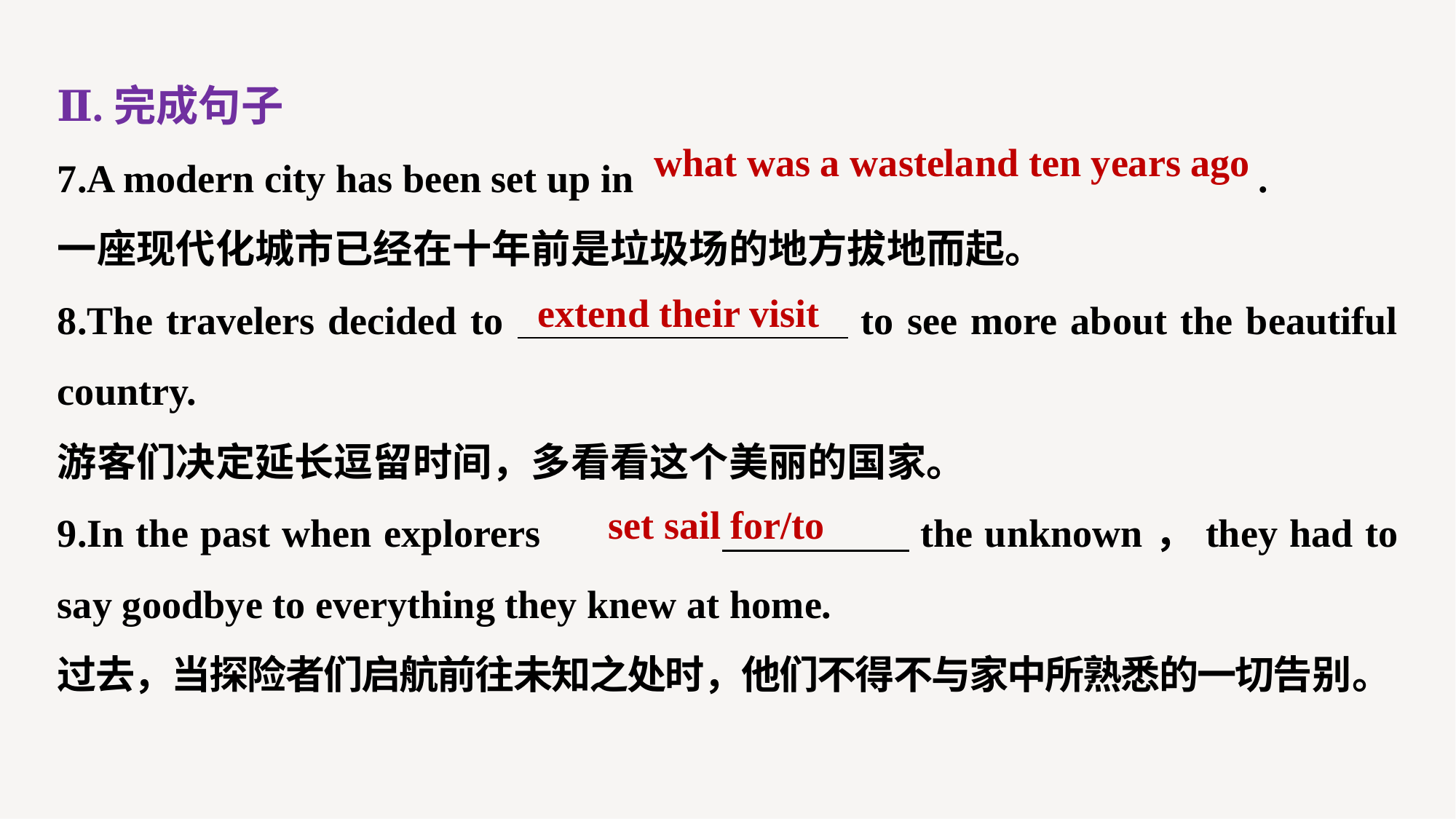

Ⅱ.完成句子
7.A modern city has been set up in 						.
一座现代化城市已经在十年前是垃圾场的地方拔地而起。
8.The travelers decided to                           to see more about the beautiful country.
游客们决定延长逗留时间，多看看这个美丽的国家。
9.In the past when explorers 		                 the unknown，they had to say goodbye to everything they knew at home.
过去，当探险者们启航前往未知之处时，他们不得不与家中所熟悉的一切告别。
what was a wasteland ten years ago
extend their visit
set sail for/to